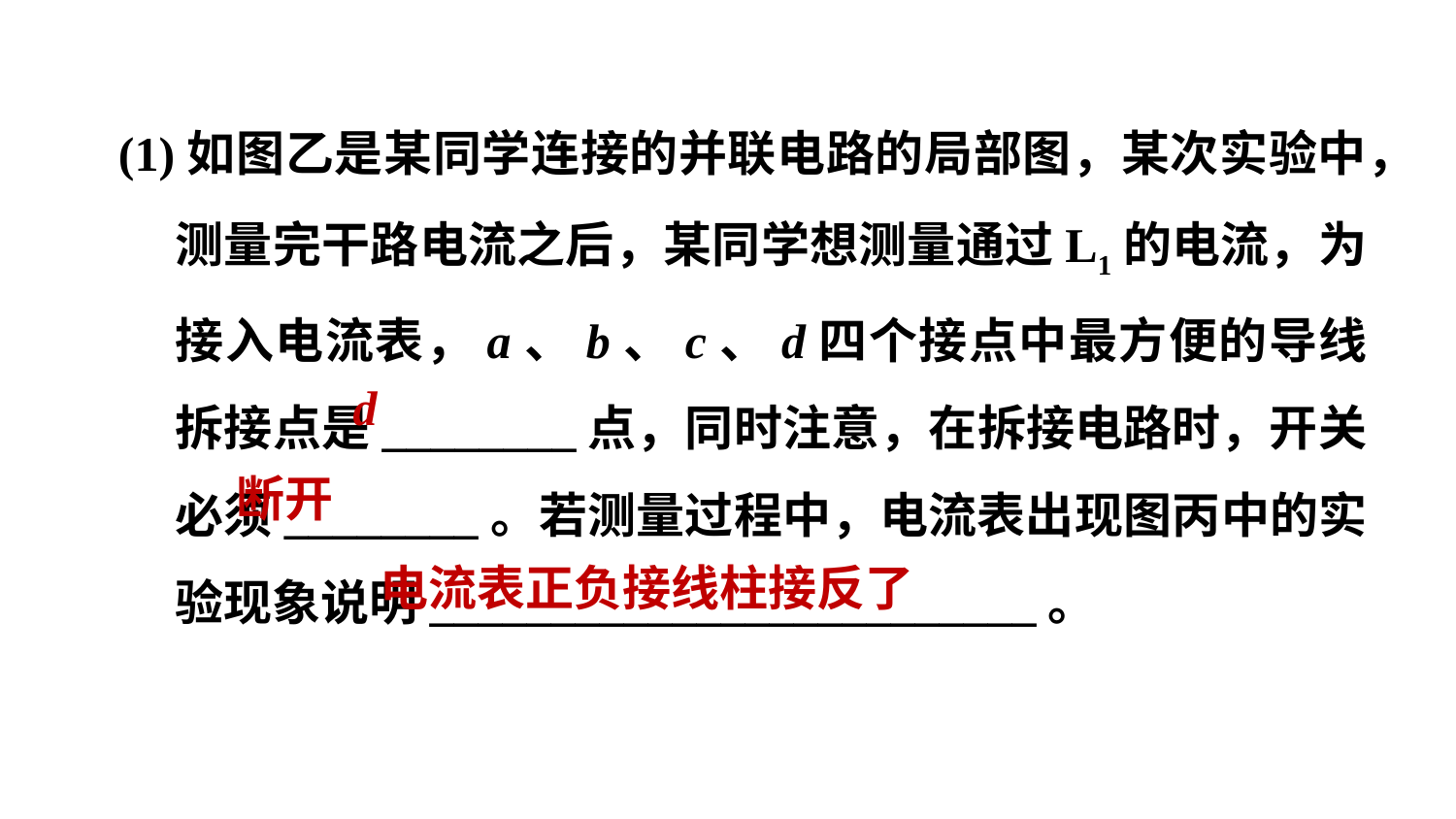

(1)如图乙是某同学连接的并联电路的局部图，某次实验中，测量完干路电流之后，某同学想测量通过L1的电流，为接入电流表，a、b、c、d四个接点中最方便的导线拆接点是________点，同时注意，在拆接电路时，开关必须________。若测量过程中，电流表出现图丙中的实验现象说明_________________________。
d
断开
电流表正负接线柱接反了